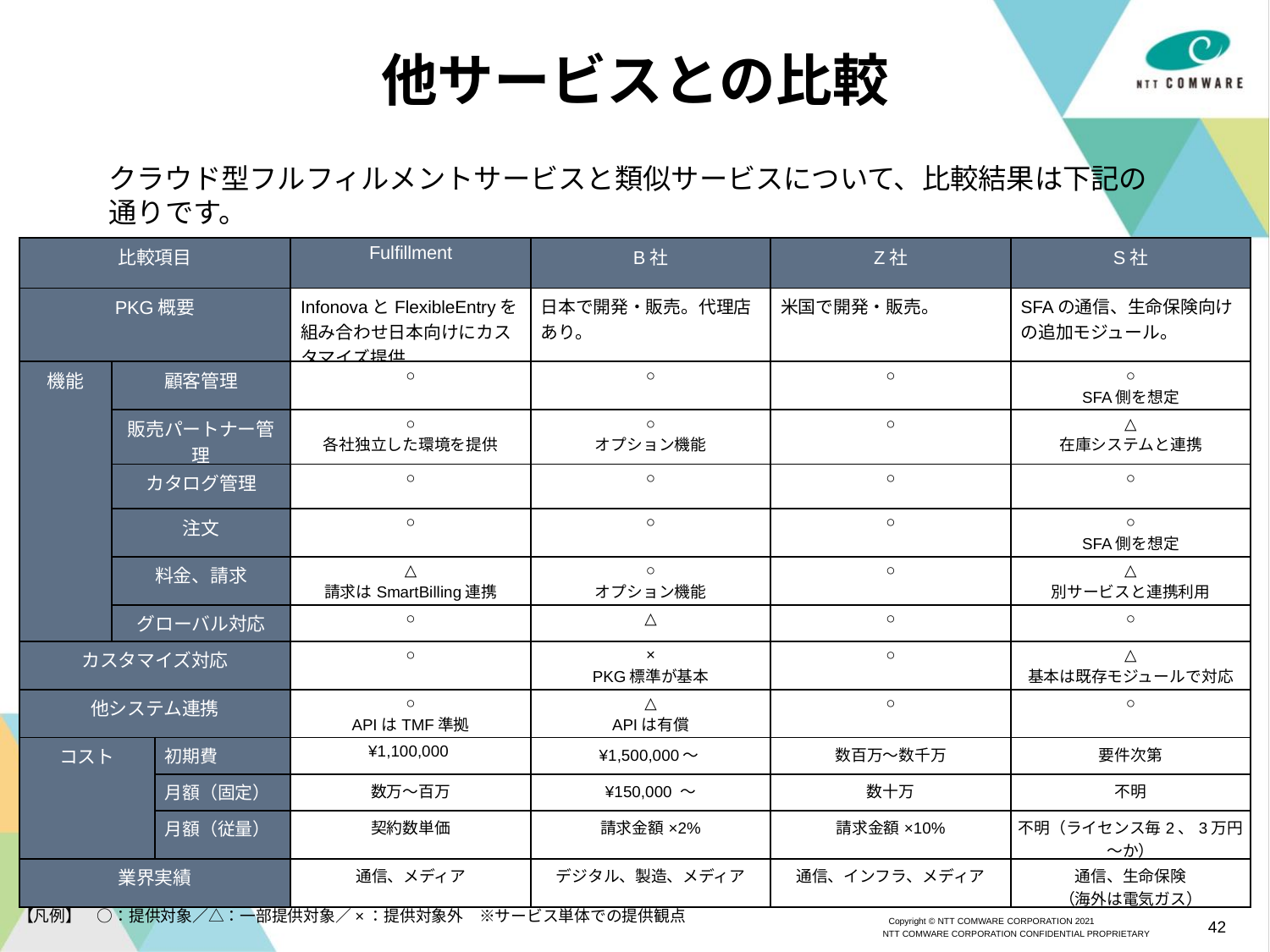

42
# 他サービスとの比較
クラウド型フルフィルメントサービスと類似サービスについて、比較結果は下記の通りです。
| 比較項目 |  |  | Fulfillment | B社 | Z社 | S社 |
| --- | --- | --- | --- | --- | --- | --- |
| PKG概要 |  |  | InfonovaとFlexibleEntryを組み合わせ日本向けにカスタマイズ提供 | 日本で開発・販売。代理店あり。 | 米国で開発・販売。 | SFAの通信、生命保険向けの追加モジュール。 |
| 機能 | 顧客管理 |  | ○ | ○ | ○ | ○ SFA側を想定 |
|  | 販売パートナー管理 |  | ○ 各社独立した環境を提供 | ○ オプション機能 | ○ | △ 在庫システムと連携 |
|  | カタログ管理 |  | ○ | ○ | ○ | ○ |
|  | 注文 |  | ○ | ○ | ○ | ○ SFA側を想定 |
|  | 料金、請求 |  | △ 請求はSmartBilling連携 | ○ オプション機能 | ○ | △ 別サービスと連携利用 |
|  | グローバル対応 |  | ○ | △ | ○ | ○ |
| カスタマイズ対応 |  |  | ○ | × PKG標準が基本 | ○ | △ 基本は既存モジュールで対応 |
| 他システム連携 |  |  | ○ APIはTMF準拠 | △ APIは有償 | ○ | ○ |
| コスト |  | 初期費 | ¥1,100,000 | ¥1,500,000～ | 数百万～数千万 | 要件次第 |
|  |  | 月額（固定） | 数万～百万 | ¥150,000 ～ | 数十万 | 不明 |
|  |  | 月額（従量） | 契約数単価 | 請求金額×2% | 請求金額×10% | 不明（ライセンス毎2、3万円～か） |
| 業界実績 |  |  | 通信、メディア | デジタル、製造、メディア | 通信、インフラ、メディア | 通信、生命保険 （海外は電気ガス） |
【凡例】　○：提供対象／△：一部提供対象／×：提供対象外　※サービス単体での提供観点